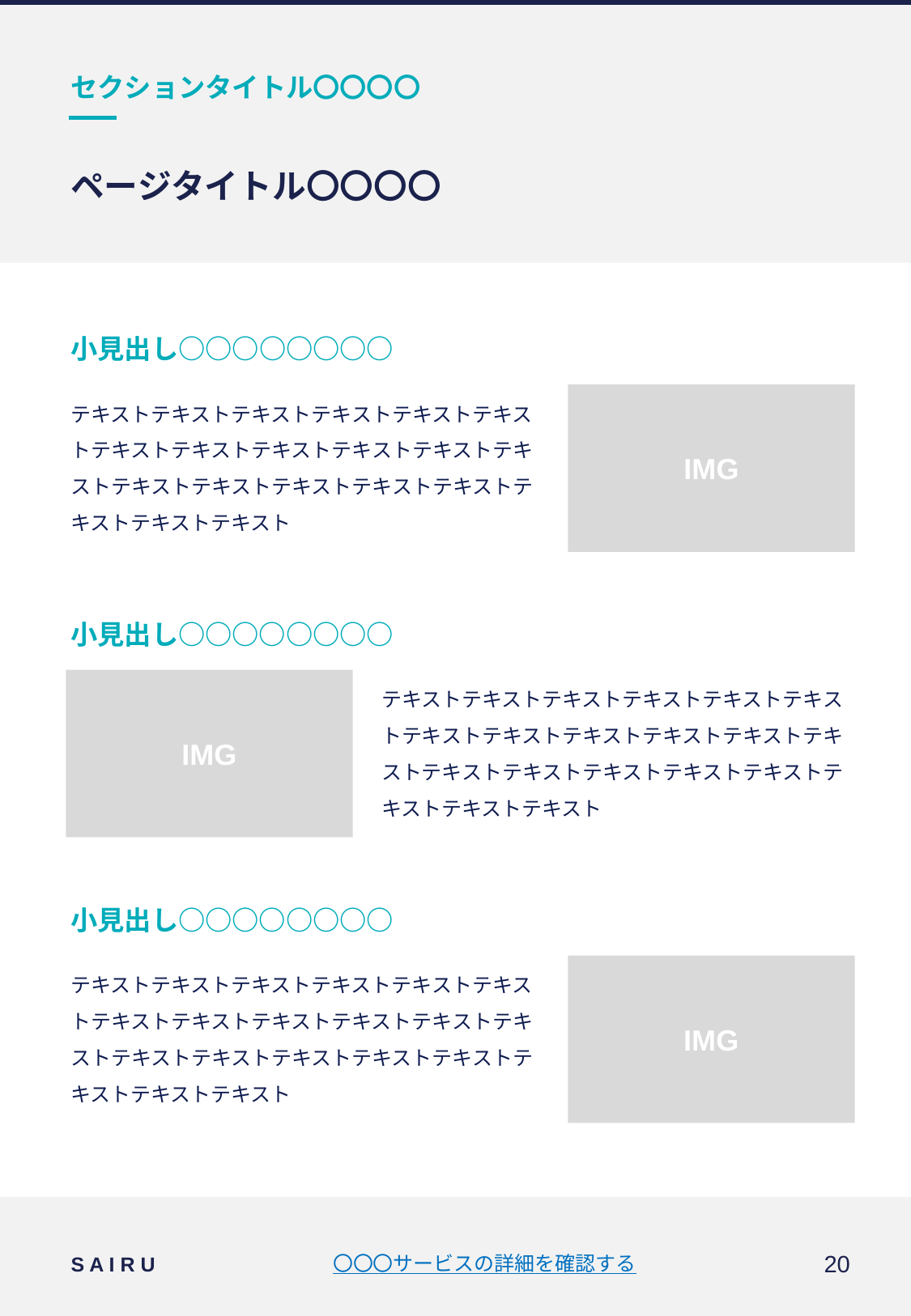

セクションタイトル〇〇〇〇
# ページタイトル〇〇〇〇
小見出し○○○○○○○○
IMG
テキストテキストテキストテキストテキストテキストテキストテキストテキストテキストテキストテキストテキストテキストテキストテキストテキストテキストテキストテキスト
小見出し○○○○○○○○
IMG
テキストテキストテキストテキストテキストテキストテキストテキストテキストテキストテキストテキストテキストテキストテキストテキストテキストテキストテキストテキスト
小見出し○○○○○○○○
IMG
テキストテキストテキストテキストテキストテキストテキストテキストテキストテキストテキストテキストテキストテキストテキストテキストテキストテキストテキストテキスト
〇〇〇サービスの詳細を確認する
20
S A I R U